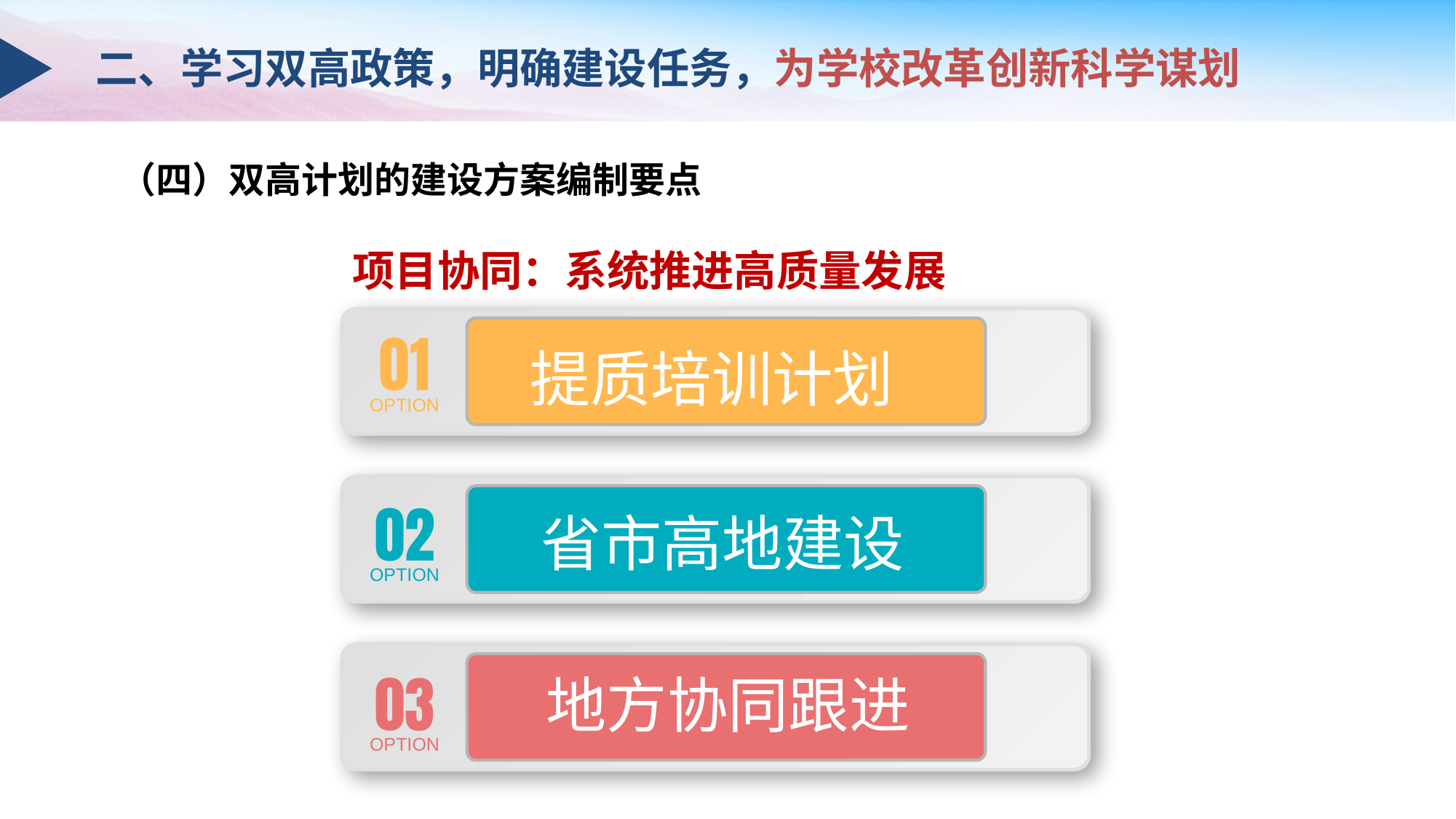

二、学习双高政策，明确建设任务，为学校改革创新科学谋划
（四）双高计划的建设方案编制要点
项目协同：系统推进高质量发展

01
OPTION
提质培训计划

02
OPTION
省市高地建设

地方协同跟进
03
OPTION